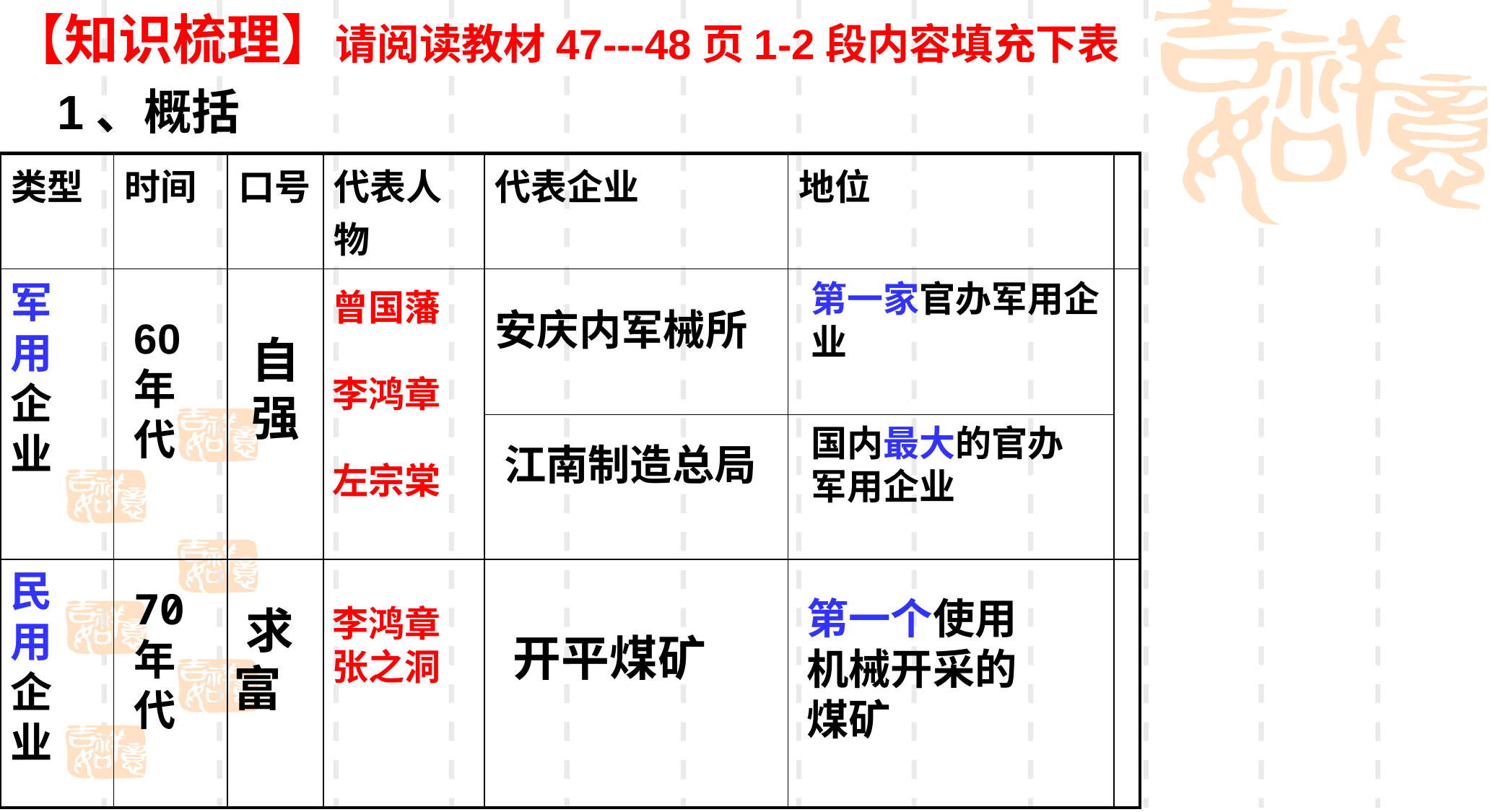

【知识梳理】请阅读教材47---48页1-2段内容填充下表
1、概括
| 类型 | 时间 | 口号 | 代表人物 | 代表企业 | 地位 |  |
| --- | --- | --- | --- | --- | --- | --- |
|  |  |  |  |  |  |  |
|  |  |  |  |  |  |  |
|  |  |  |  |  |  |  |
军用
企业
第一家官办军用企业
曾国藩

李鸿章

左宗棠
安庆内军械所
60年代

自强
国内最大的官办军用企业
江南制造总局
民用
企业
70年代
第一个使用机械开采的煤矿
 求富
李鸿章
张之洞
开平煤矿